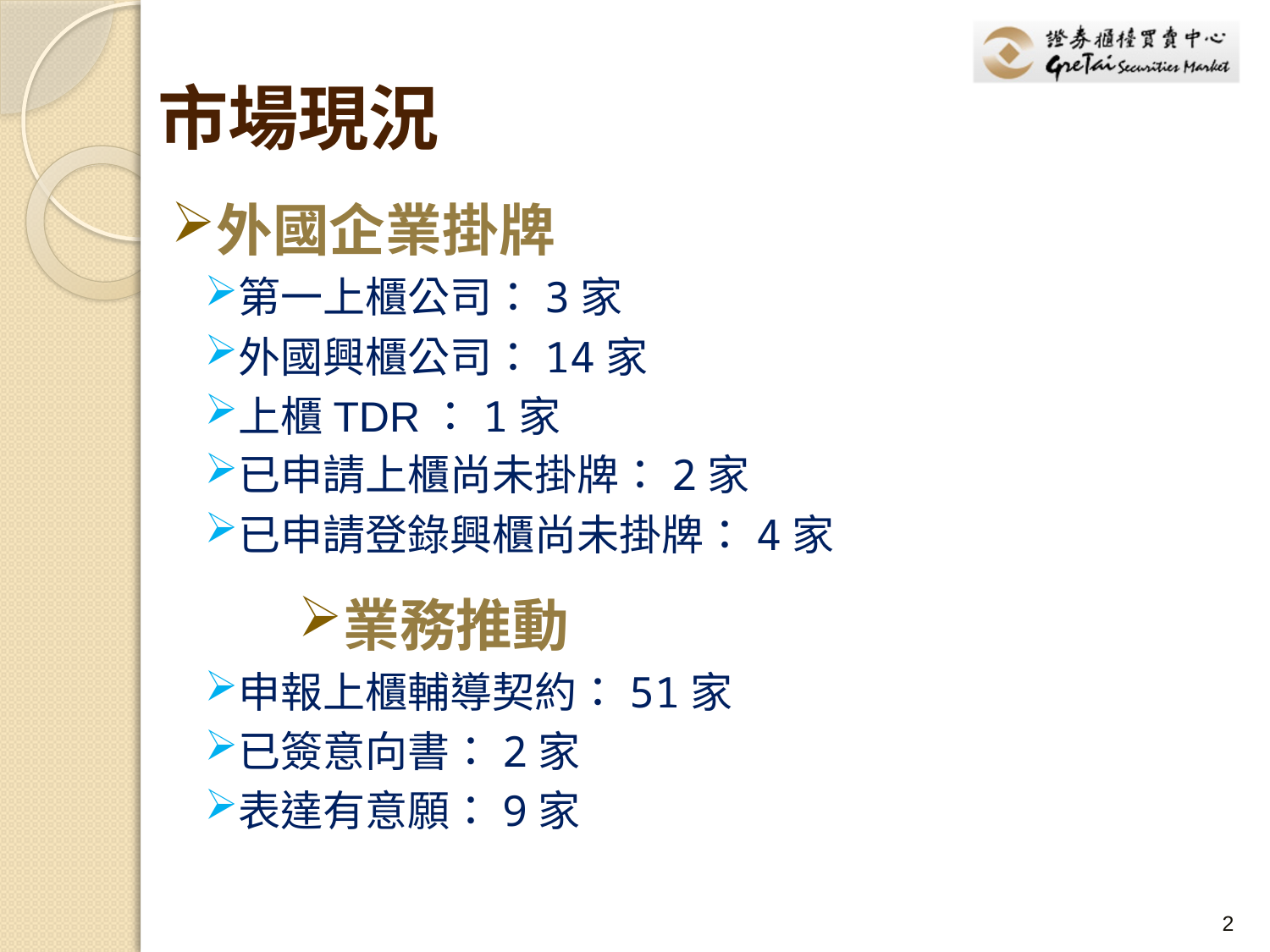

# 市場現況
外國企業掛牌
第一上櫃公司：3家
外國興櫃公司：14家
上櫃TDR：1家
已申請上櫃尚未掛牌：2家
已申請登錄興櫃尚未掛牌：4家

業務推動
申報上櫃輔導契約：51家
已簽意向書：2家
表達有意願：9家

2